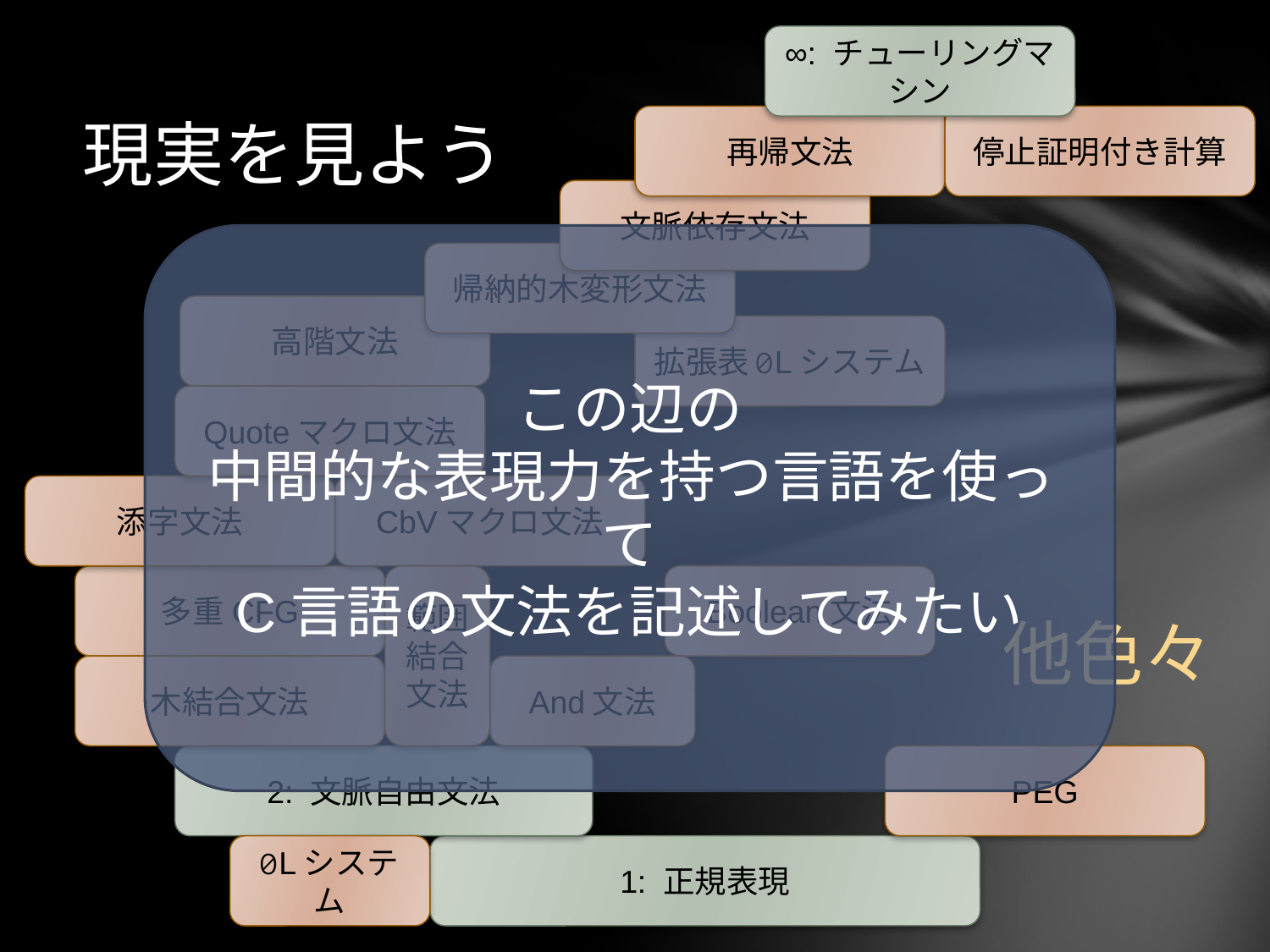

∞: チューリングマシン
現実を見よう
再帰文法
停止証明付き計算
文脈依存文法
この辺の
中間的な表現力を持つ言語を使って
C言語の文法を記述してみたい
帰納的木変形文法
高階文法
拡張表0Lシステム
Quoteマクロ文法
添字文法
CbVマクロ文法
# 他色々
多重CFG
範囲結合文法
Boolean文法
木結合文法
And文法
2: 文脈自由文法
PEG
0Lシステム
1: 正規表現